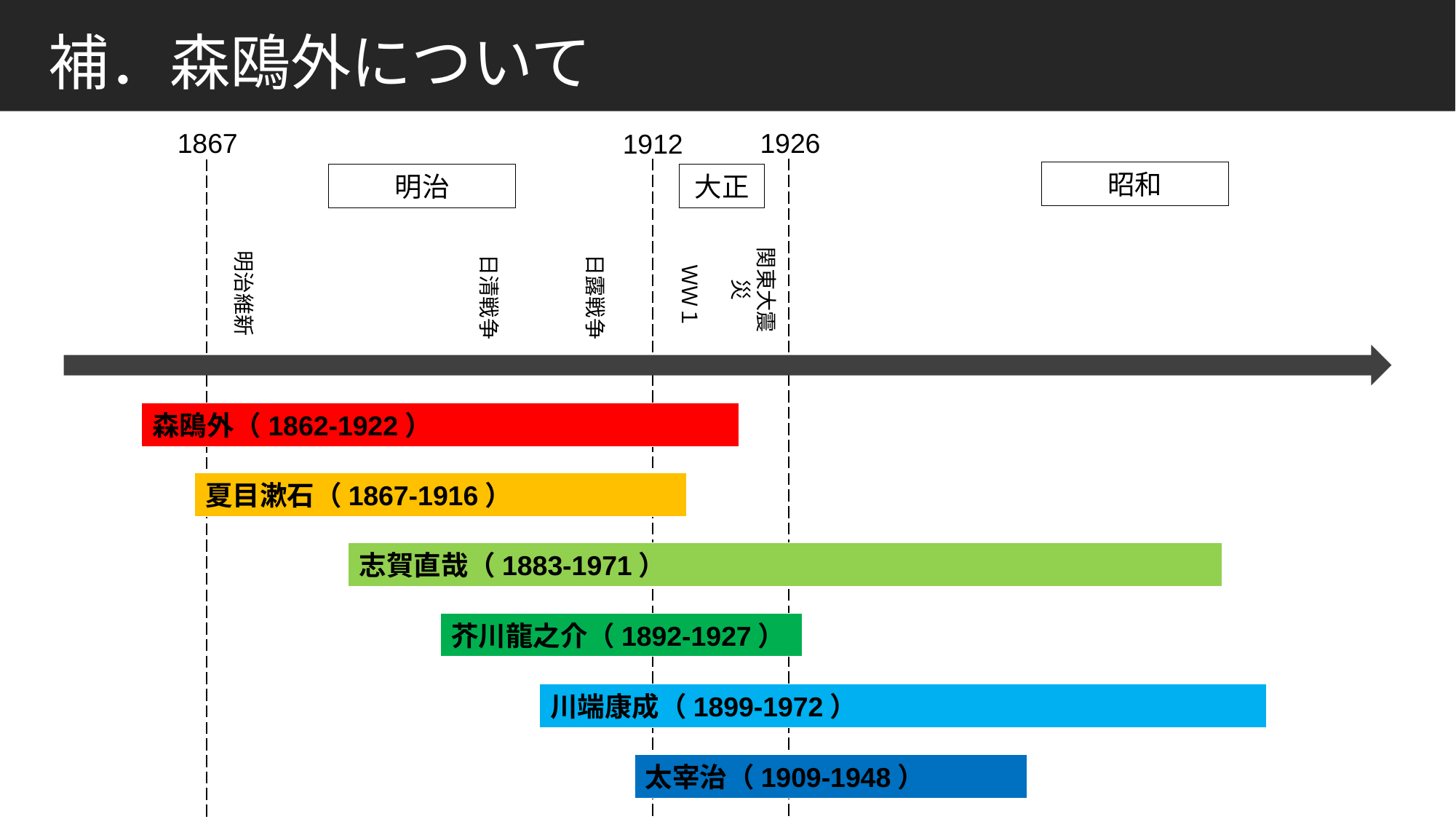

補．森鴎外について
1926
1867
1912
昭和
明治
大正
関東大震災
明治維新
ＷＷ１
日清戦争
日露戦争

森鴎外（1862-1922）
夏目漱石（1867-1916）
志賀直哉（1883-1971）
芥川龍之介（1892-1927）
川端康成（1899-1972）
太宰治（1909-1948）